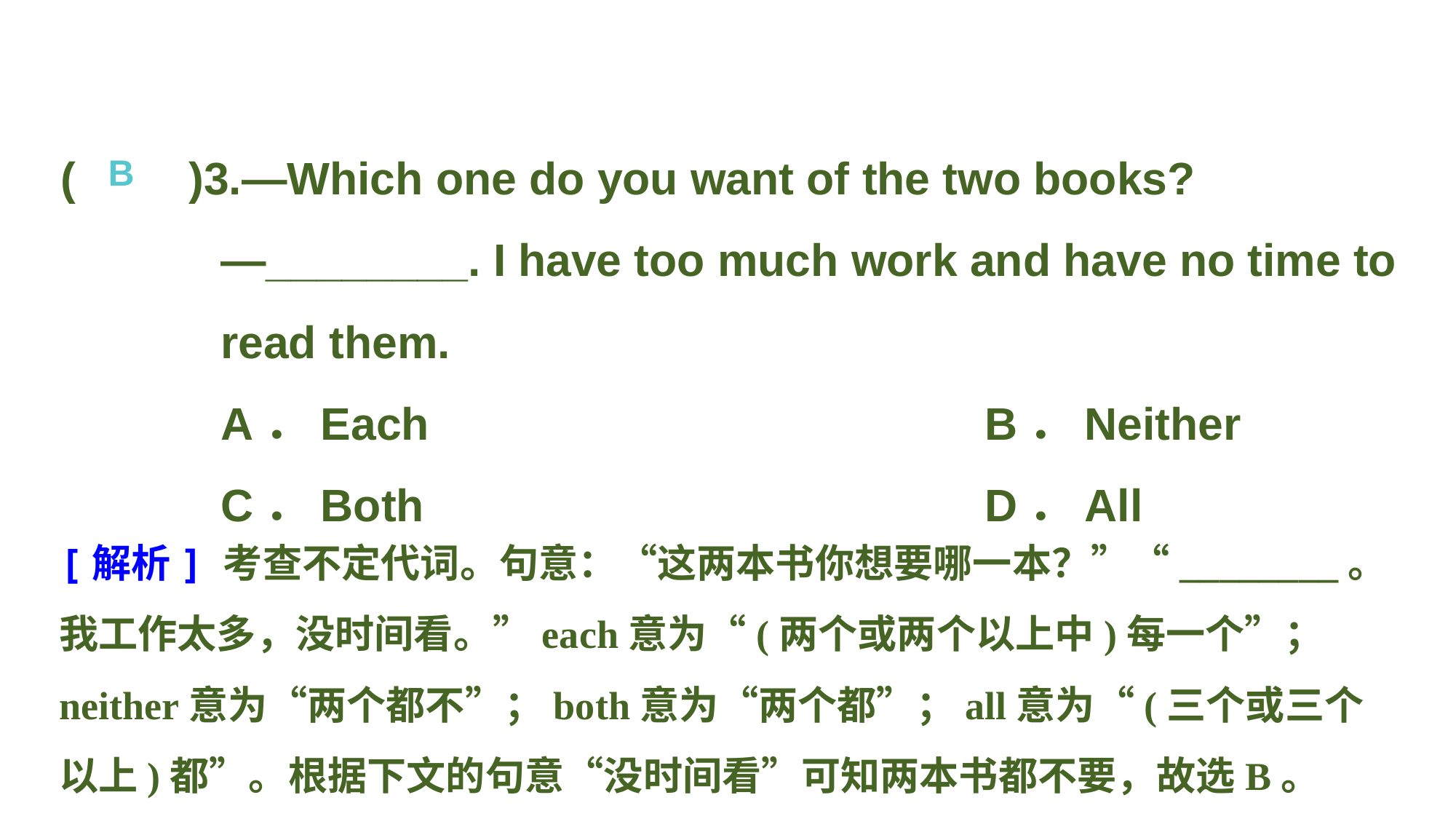

(　　)3.—Which one do you want of the two books?
—________. I have too much work and have no time to read them.
A．Each  					B．Neither
C．Both  					D．All
B
[解析] 考查不定代词。句意：“这两本书你想要哪一本？”“________。我工作太多，没时间看。”each意为“(两个或两个以上中)每一个”；neither意为“两个都不”；both意为“两个都”；all意为“(三个或三个以上)都”。根据下文的句意“没时间看”可知两本书都不要，故选B。